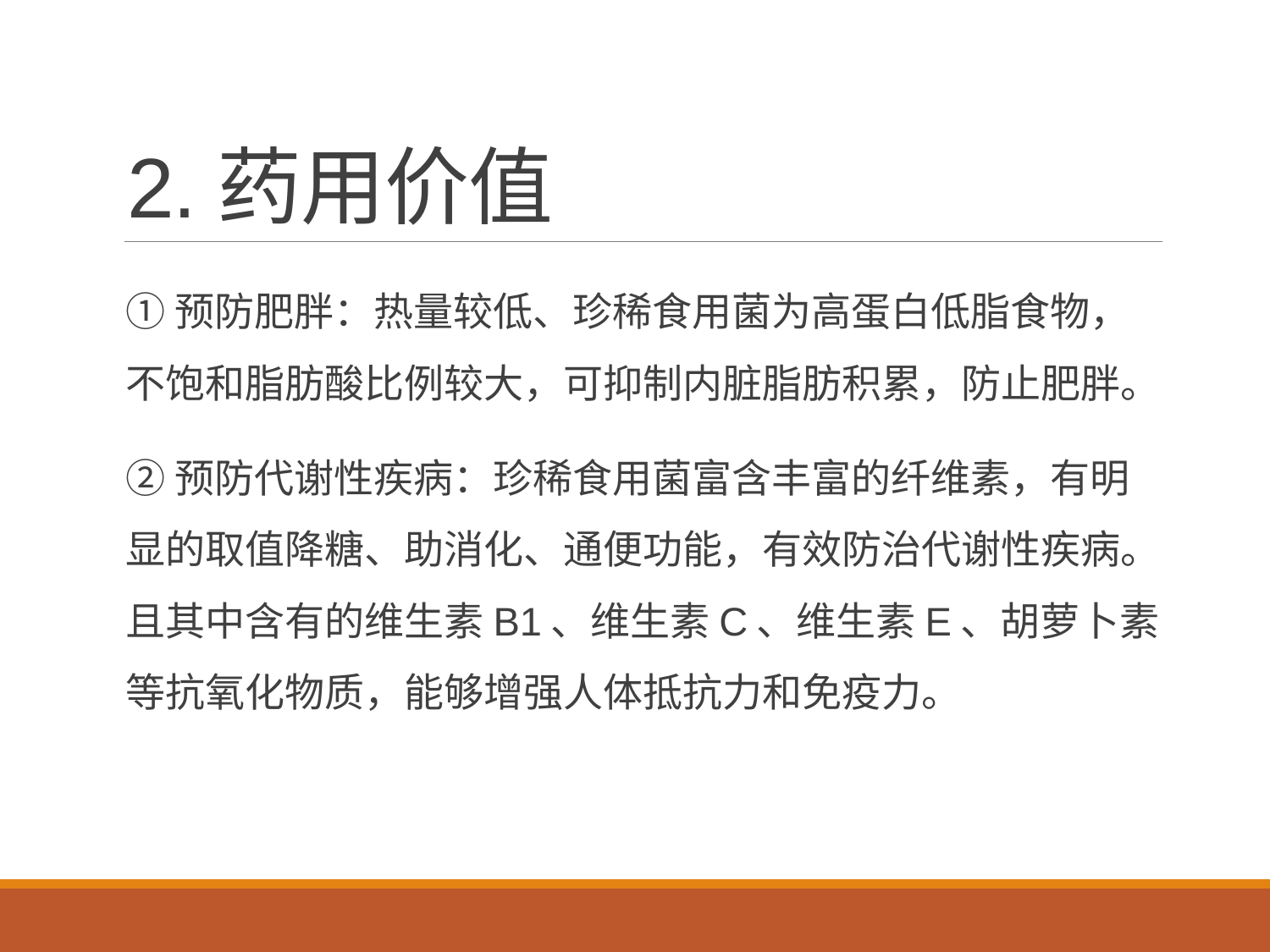

# 2.药用价值
①预防肥胖：热量较低、珍稀食用菌为高蛋白低脂食物，不饱和脂肪酸比例较大，可抑制内脏脂肪积累，防止肥胖。
②预防代谢性疾病：珍稀食用菌富含丰富的纤维素，有明显的取值降糖、助消化、通便功能，有效防治代谢性疾病。且其中含有的维生素B1、维生素C、维生素E、胡萝卜素等抗氧化物质，能够增强人体抵抗力和免疫力。